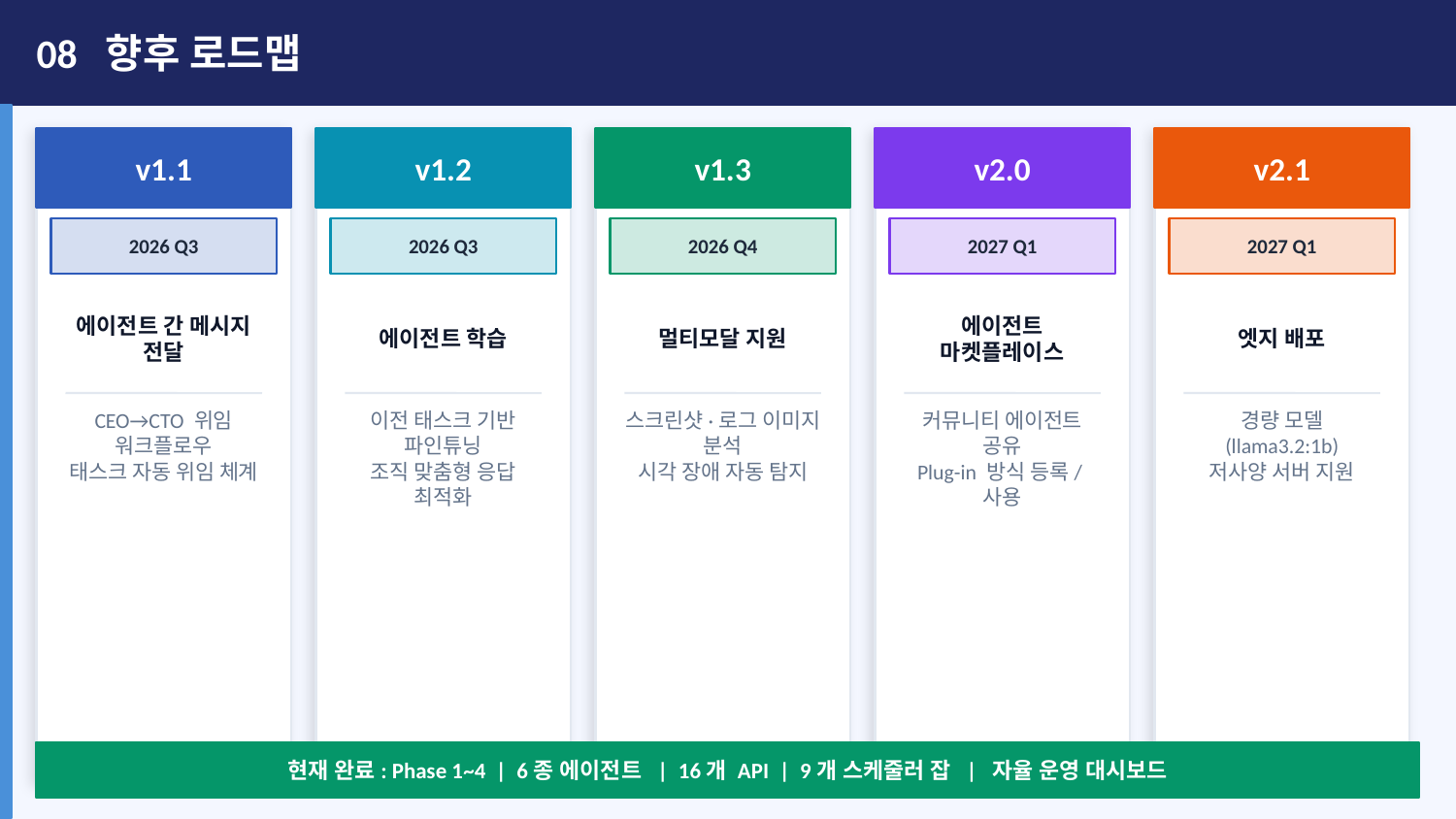

08  향후 로드맵

v1.1

v1.2

v1.3

v2.0

v2.1

2026 Q3

2026 Q3

2026 Q4

2027 Q1

2027 Q1
에이전트 간 메시지 전달
에이전트 학습
멀티모달 지원
에이전트 마켓플레이스
엣지 배포

CEO→CTO 위임 워크플로우
태스크 자동 위임 체계
이전 태스크 기반 파인튜닝
조직 맞춤형 응답 최적화
스크린샷·로그 이미지 분석
시각 장애 자동 탐지
커뮤니티 에이전트 공유
Plug-in 방식 등록/사용
경량 모델 (llama3.2:1b)
저사양 서버 지원

현재 완료: Phase 1~4  |  6종 에이전트  |  16개 API  |  9개 스케줄러 잡  |  자율 운영 대시보드